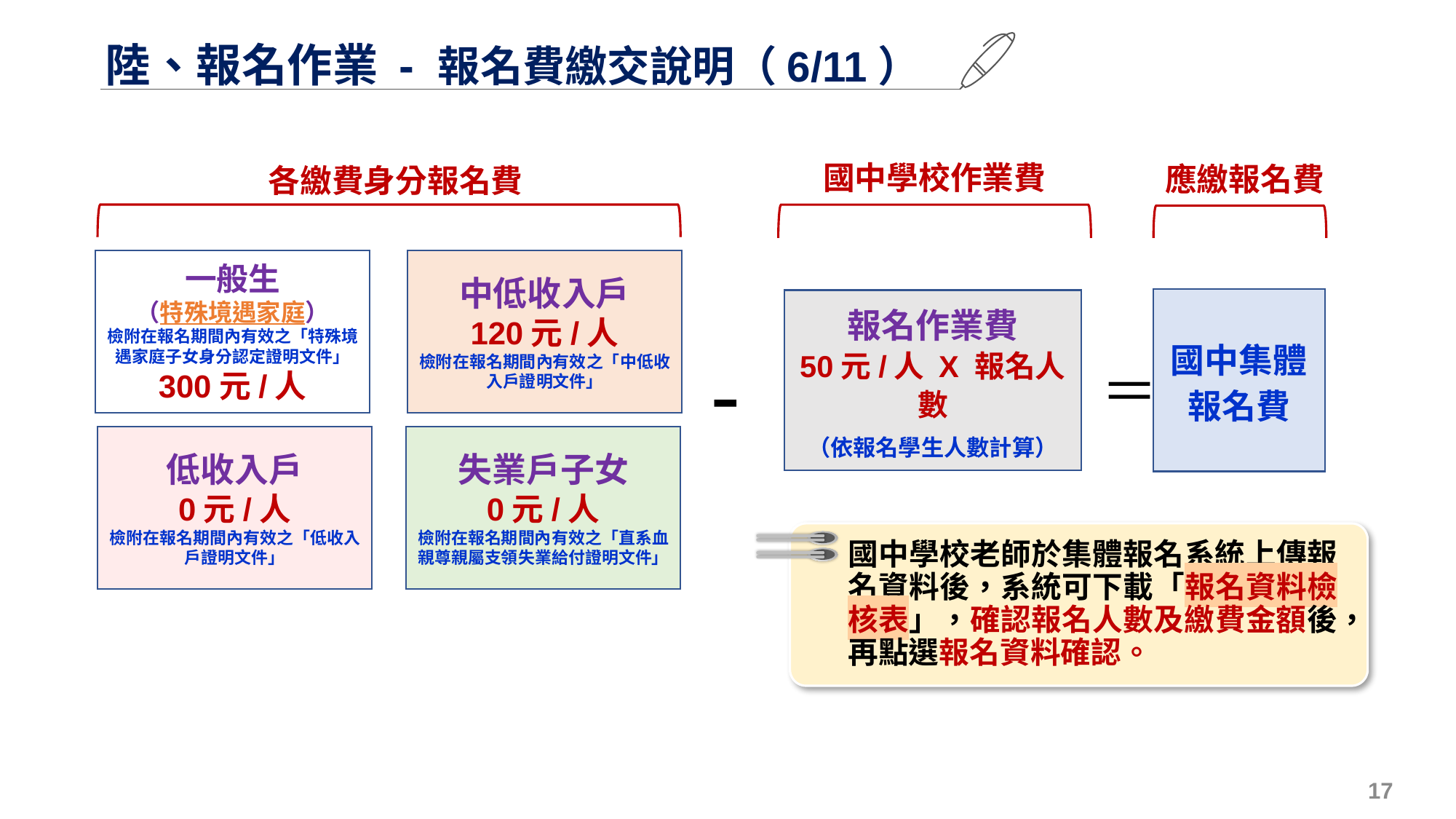

陸、報名作業 - 報名費繳交說明（6/11）

國中學校作業費
   應繳報名費
各繳費身分報名費
一般生
（特殊境遇家庭）
檢附在報名期間內有效之「特殊境遇家庭子女身分認定證明文件」
300元/人
中低收入戶
120元/人
檢附在報名期間內有效之「中低收入戶證明文件」
低收入戶
0元/人
檢附在報名期間內有效之「低收入戶證明文件」
失業戶子女
0元/人
檢附在報名期間內有效之「直系血親尊親屬支領失業給付證明文件」
國中集體報名費
報名作業費
50元/人 X 報名人數
（依報名學生人數計算）
-
＝

國中學校老師於集體報名系統上傳報名資料後，系統可下載「報名資料檢核表」，確認報名人數及繳費金額後，再點選報名資料確認。
17